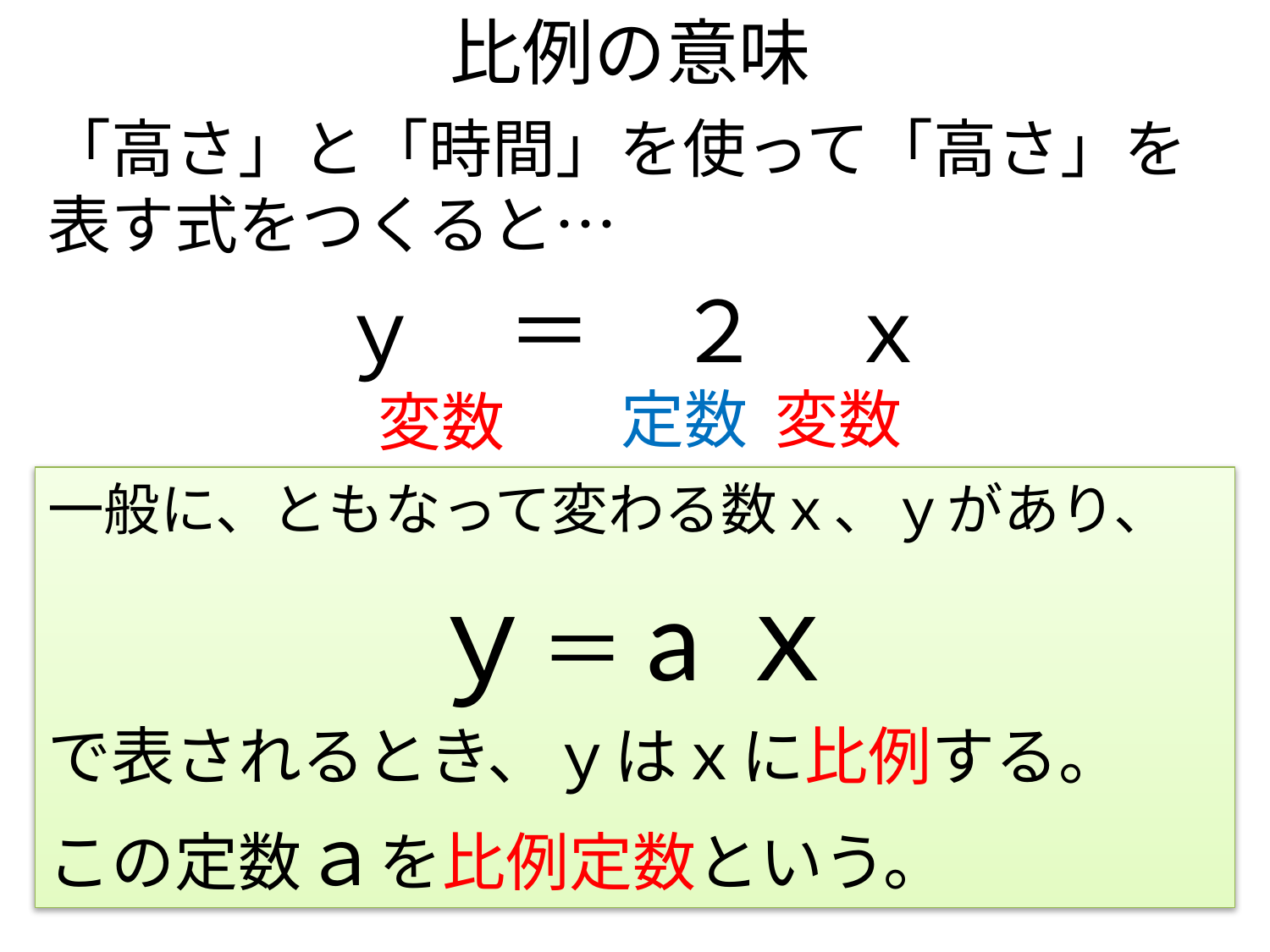

# 比例の意味
「高さ」と「時間」を使って「高さ」を表す式をつくると…
ｙ　＝　２　ｘ
変数
定数
変数
一般に、ともなって変わる数ｘ、ｙがあり、
ｙ＝aｘ
で表されるとき、ｙはｘに比例する。
この定数ａを比例定数という。